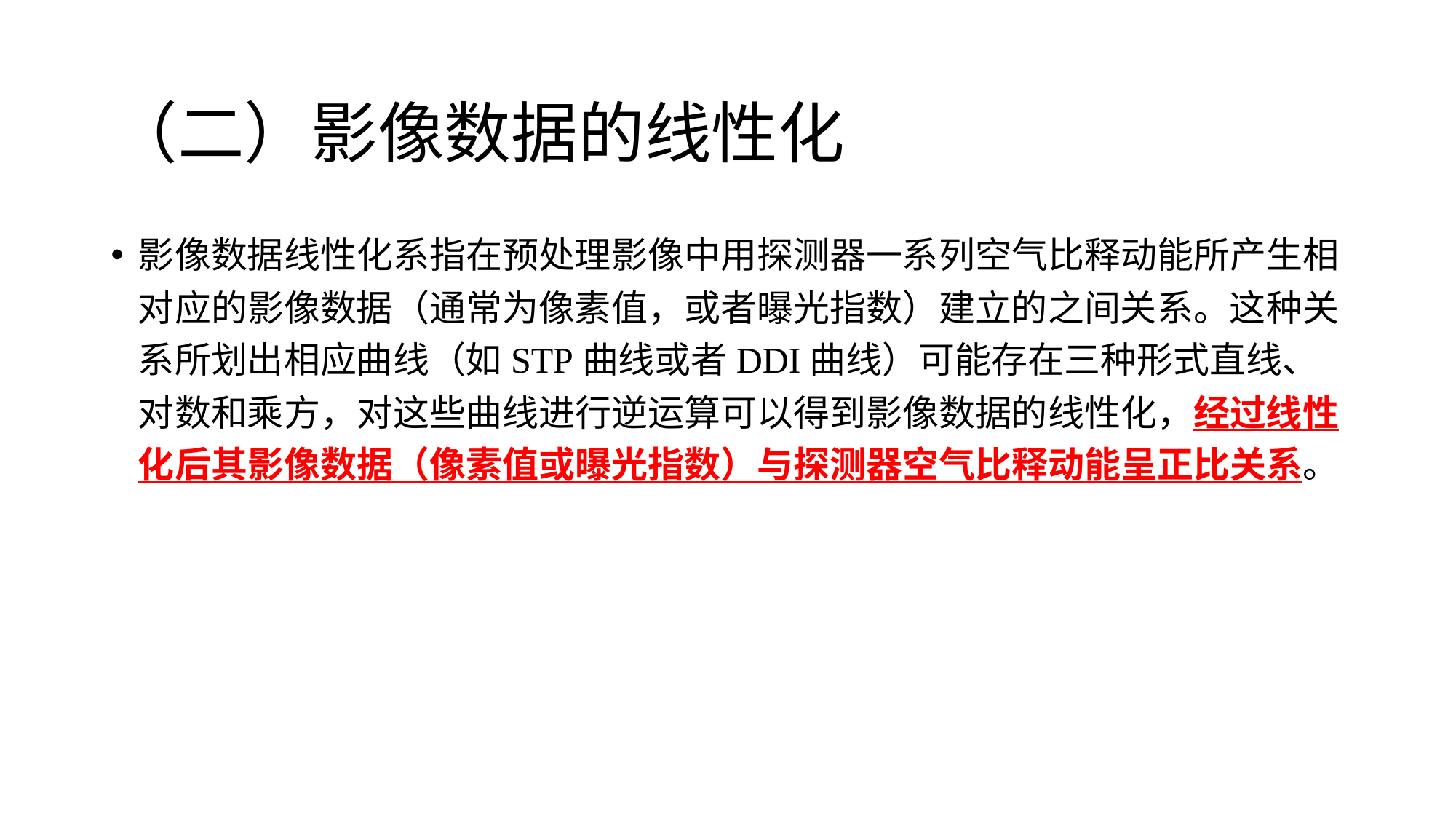

# （二）影像数据的线性化
影像数据线性化系指在预处理影像中用探测器一系列空气比释动能所产生相对应的影像数据（通常为像素值，或者曝光指数）建立的之间关系。这种关系所划出相应曲线（如STP曲线或者DDI曲线）可能存在三种形式直线、对数和乘方，对这些曲线进行逆运算可以得到影像数据的线性化，经过线性化后其影像数据（像素值或曝光指数）与探测器空气比释动能呈正比关系。